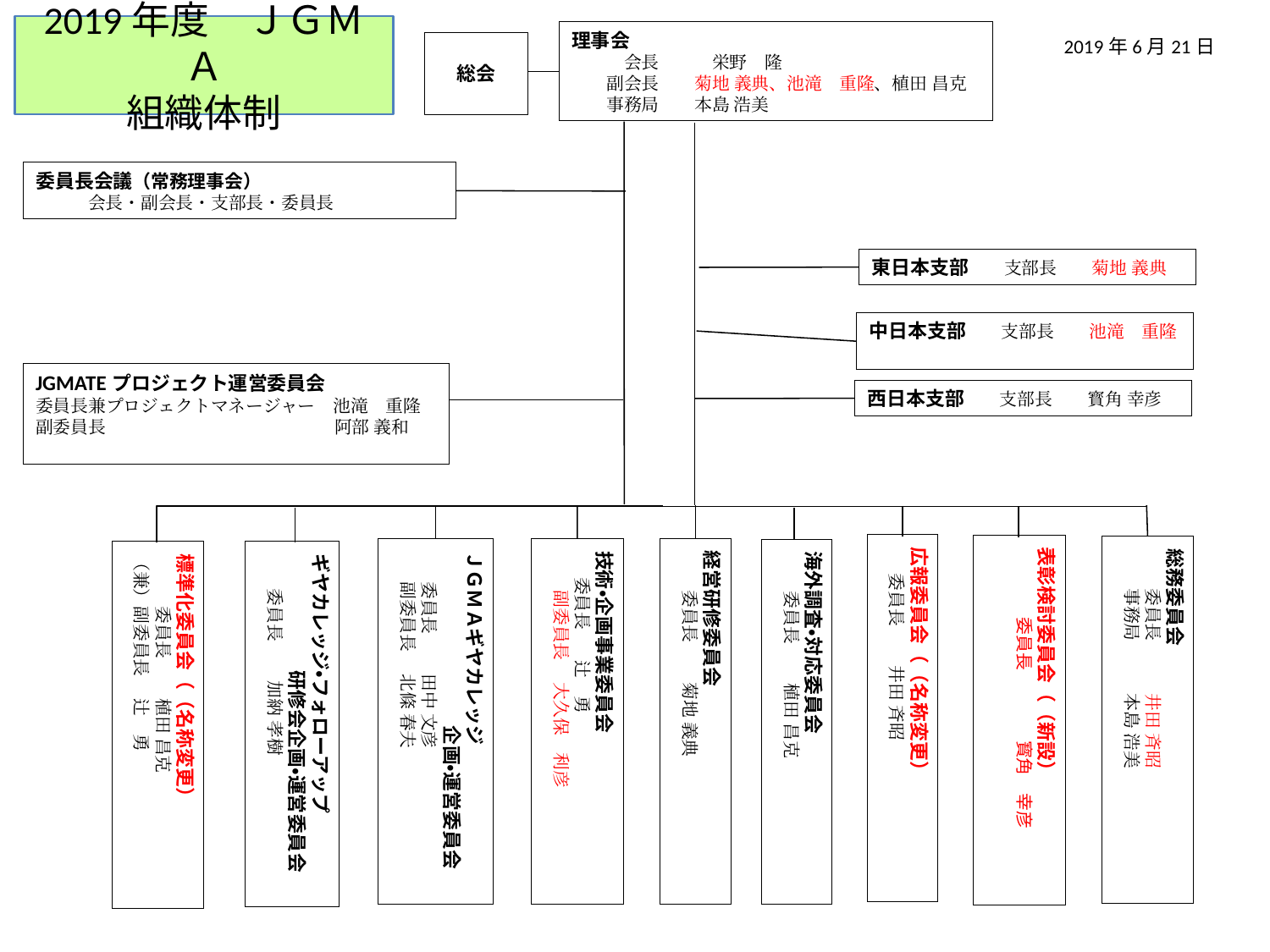

# 2019年度　ＪＧＭＡ 組織体制
理事会
　　　会長　　　栄野　隆
　　副会長　　菊地 義典、池滝　重隆、植田 昌克
　　事務局　　本島 浩美
2019年6月21日

総会

委員長会議（常務理事会）
　　　会長・副会長・支部長・委員長
東日本支部　　支部長　　菊地 義典
中日本支部　　支部長　　池滝　重隆
JGMATEプロジェクト運営委員会
委員長兼プロジェクトマネージャー　池滝　重隆
副委員長　　　　　　　　　　　　　阿部 義和
西日本支部　　支部長　　寳角 幸彦
広報委員会（（名称変更）
     委員長　 　井田 斉昭
表彰検討委員会（（新設）
　　　　委員長　　　　寳角　幸彦

総務委員会
　　 委員長　　　井田 斉昭
　　 事務局　　　本島 浩美
経営研修委員会
　　 委員長　　 菊地 義典
ＪＧＭＡギヤカレッジ
　　　　　　　　　企画・運営委員会
　   委員長　 　田中 文彦
　   副委員長　 北條 春夫
技術・企画事業委員会
     委員長   　辻　勇
　　 副委員長　 大久保　利彦
海外調査・対応委員会
　 　委員長　　 植田 昌克
標準化委員会（（名称変更）
　　　委員長　 　植田 昌克
（兼）副委員長　 辻　勇
ギヤカレッジ・フォローアップ
　　　　　　研修会企画・運営委員会
 　  委員長 　　加納 孝樹